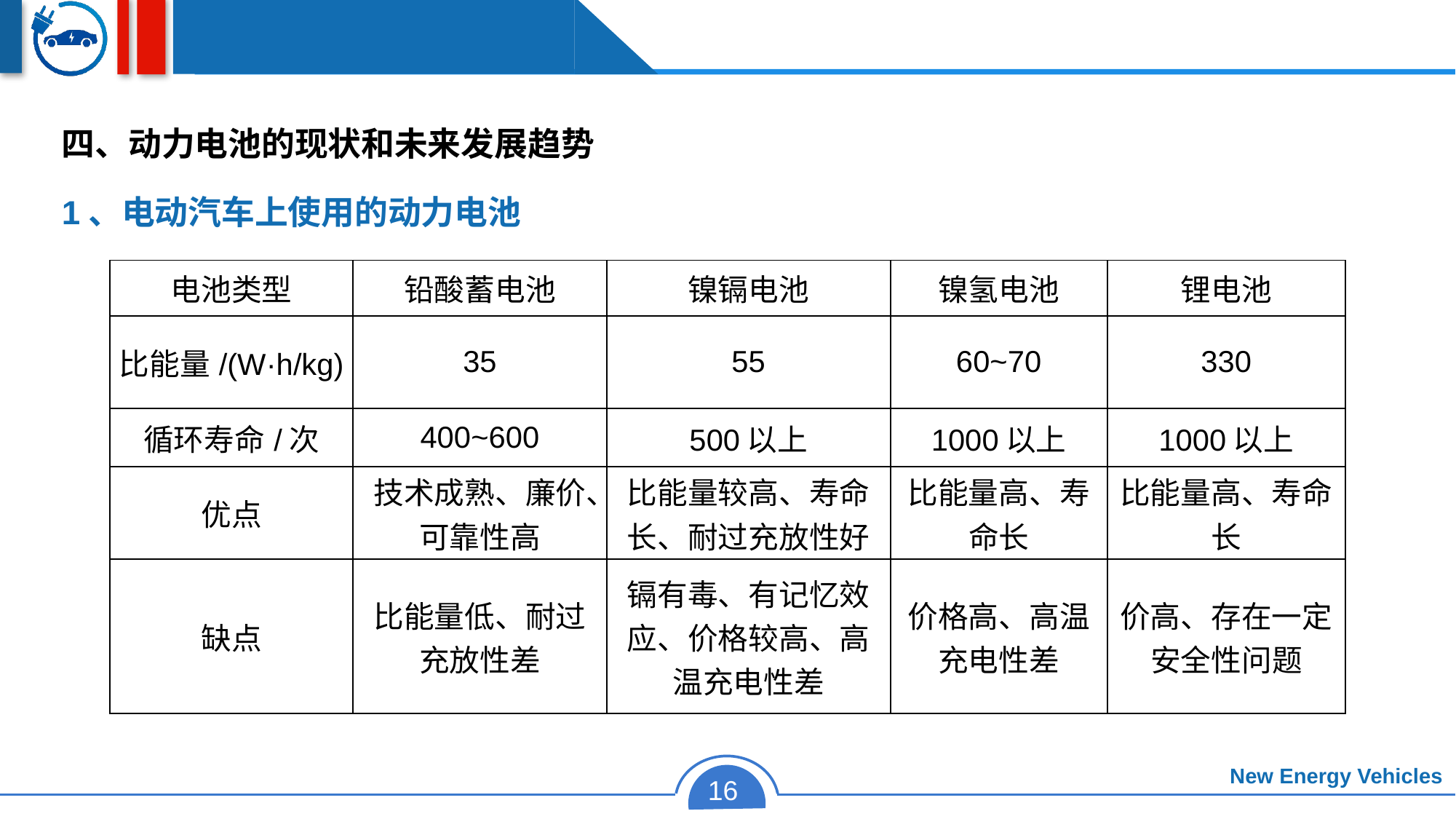

四、动力电池的现状和未来发展趋势
1、电动汽车上使用的动力电池
| 电池类型 | 铅酸蓄电池 | 镍镉电池 | 镍氢电池 | 锂电池 |
| --- | --- | --- | --- | --- |
| 比能量/(W·h/kg) | 35 | 55 | 60~70 | 330 |
| 循环寿命/次 | 400~600 | 500以上 | 1000以上 | 1000以上 |
| 优点 | 技术成熟、廉价、可靠性高 | 比能量较高、寿命长、耐过充放性好 | 比能量高、寿命长 | 比能量高、寿命长 |
| 缺点 | 比能量低、耐过充放性差 | 镉有毒、有记忆效应、价格较高、高温充电性差 | 价格高、高温充电性差 | 价高、存在一定安全性问题 |